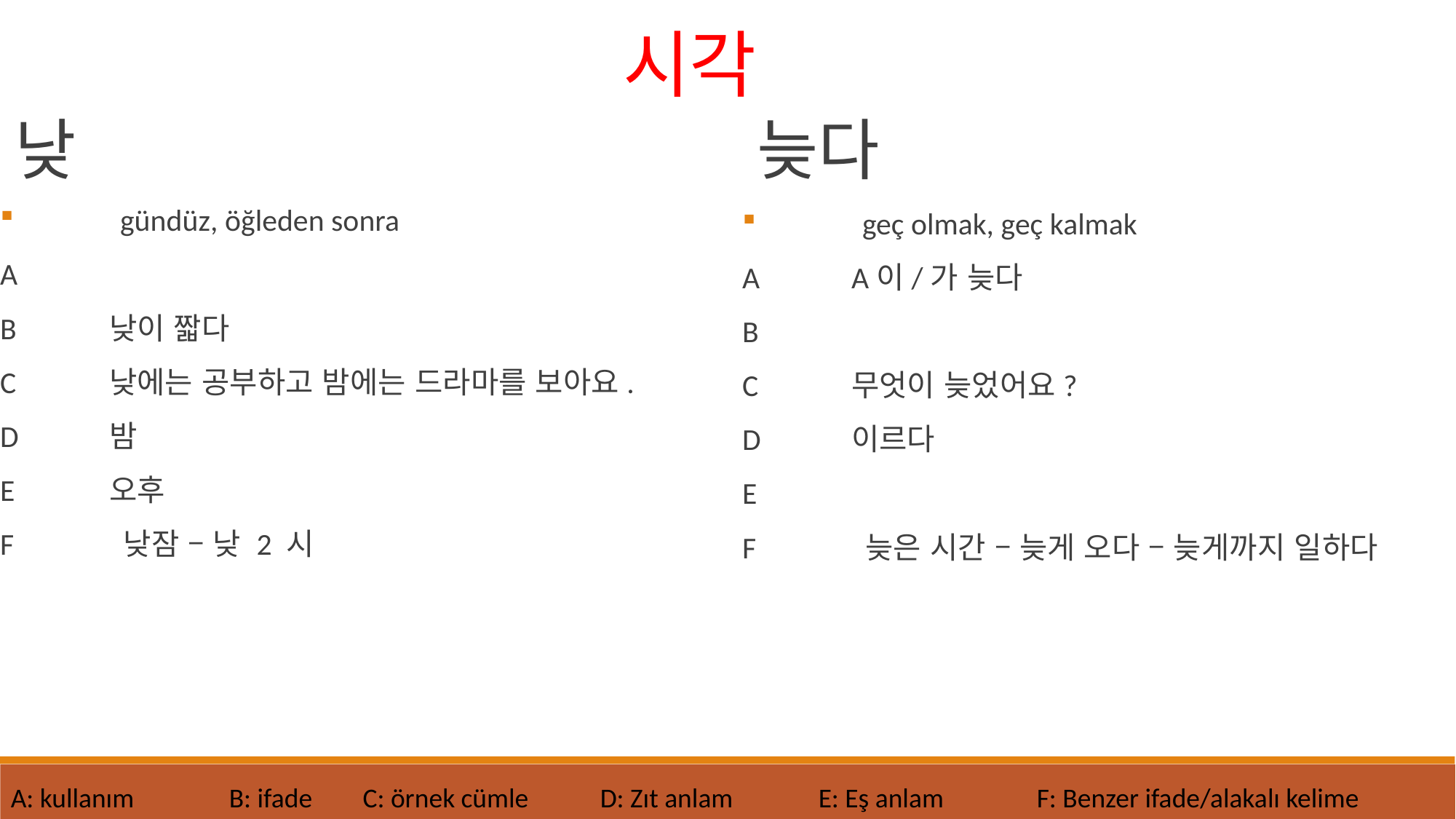

시각
낮
늦다
	gündüz, öğleden sonra
A
B	낮이 짧다
C	낮에는 공부하고 밤에는 드라마를 보아요.
D	밤
E	오후
F	 낮잠 – 낮 2 시

	geç olmak, geç kalmak
A	A이/가 늦다
B
C	무엇이 늦었어요?
D	이르다
E
F	 늦은 시간 – 늦게 오다 – 늦게까지 일하다

A: kullanım 	B: ifade	    C: örnek cümle
D: Zıt anlam	E: Eş anlam	F: Benzer ifade/alakalı kelime